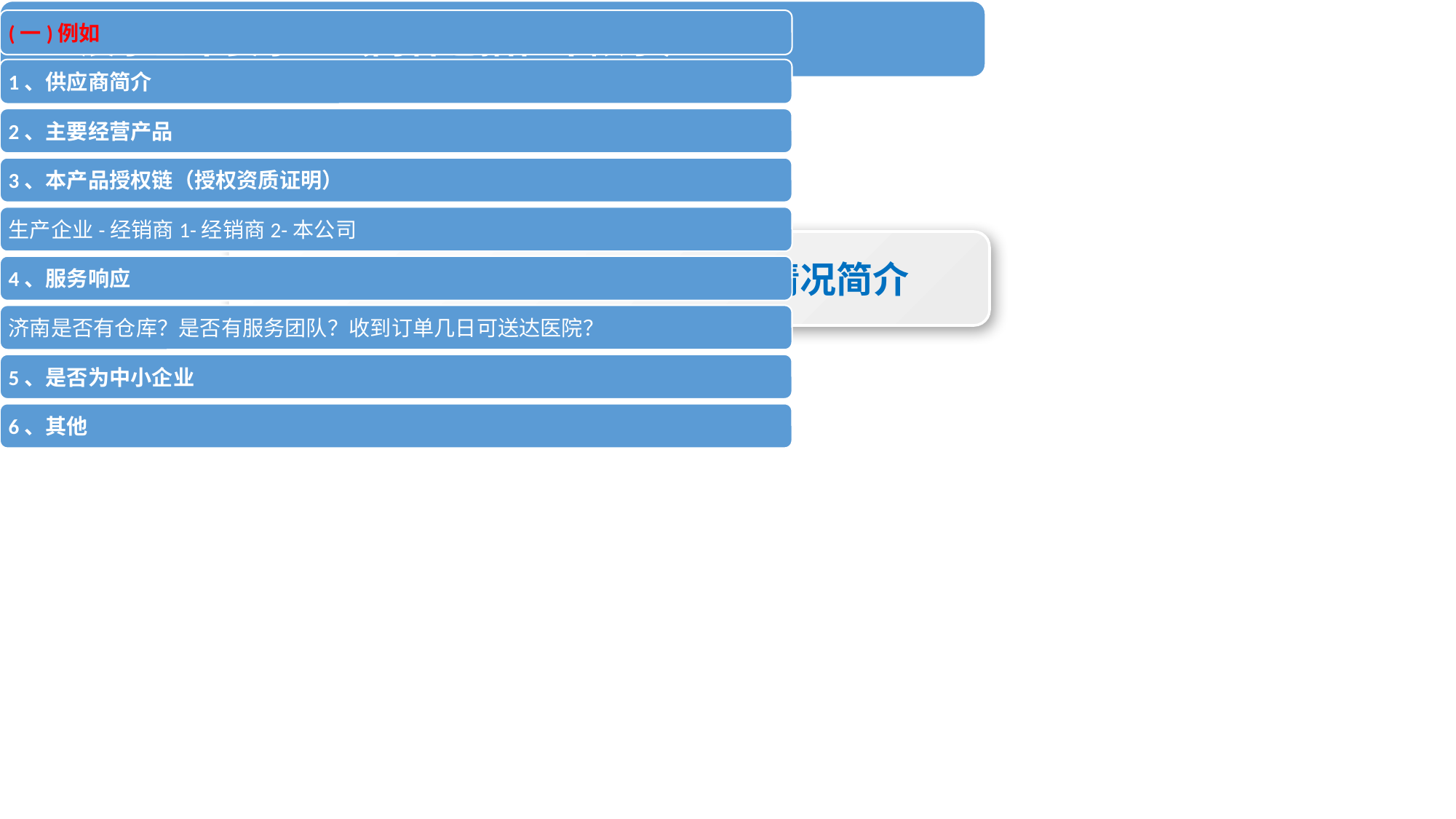

PPT展示基本要求：（内容包括但不限于）
一、 生产、供应、配送企业基本情况简介
(一)例如
1、供应商简介
2、主要经营产品
3、本产品授权链（授权资质证明）
生产企业-经销商1-经销商2-本公司
4、服务响应
济南是否有仓库？是否有服务团队？收到订单几日可送达医院？
5、是否为中小企业
6、其他